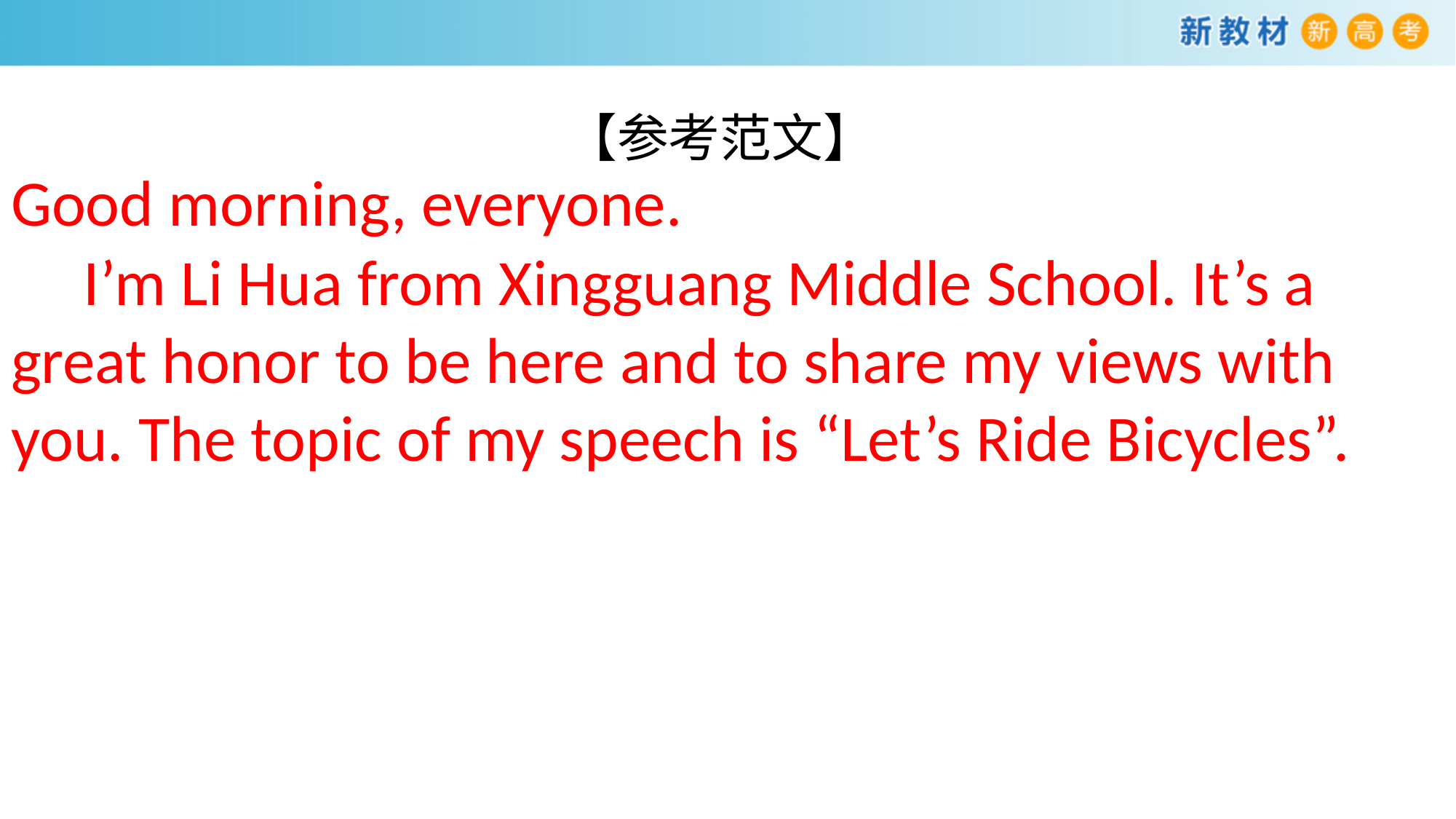

# 【参考范文】
Good morning, everyone.
     I’m Li Hua from Xingguang Middle School. It’s a great honor to be here and to share my views with you. The topic of my speech is “Let’s Ride Bicycles”.